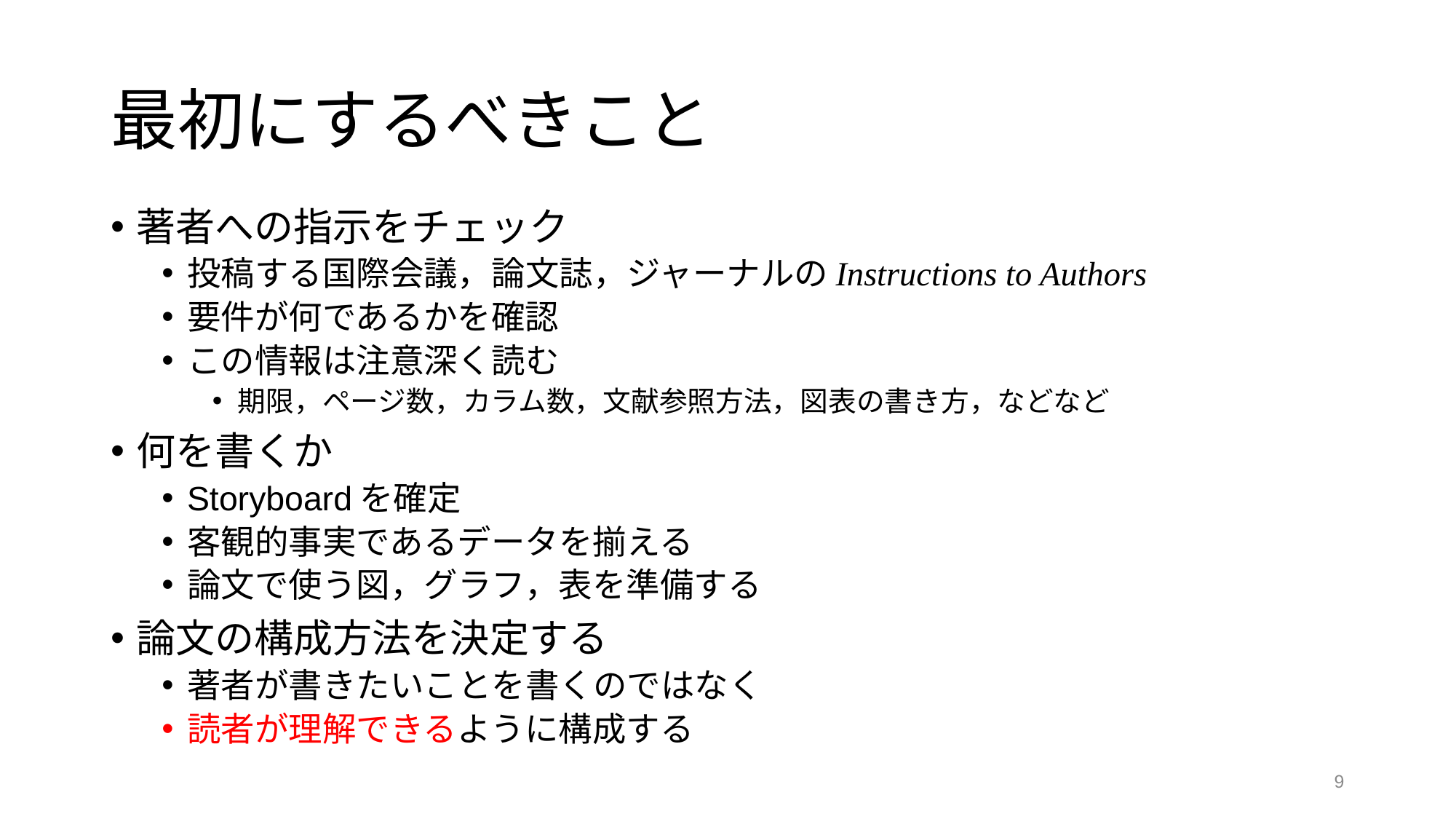

# 最初にするべきこと
著者への指示をチェック
投稿する国際会議，論文誌，ジャーナルのInstructions to Authors
要件が何であるかを確認
この情報は注意深く読む
期限，ページ数，カラム数，文献参照方法，図表の書き方，などなど
何を書くか
Storyboardを確定
客観的事実であるデータを揃える
論文で使う図，グラフ，表を準備する
論文の構成方法を決定する
著者が書きたいことを書くのではなく
読者が理解できるように構成する
9